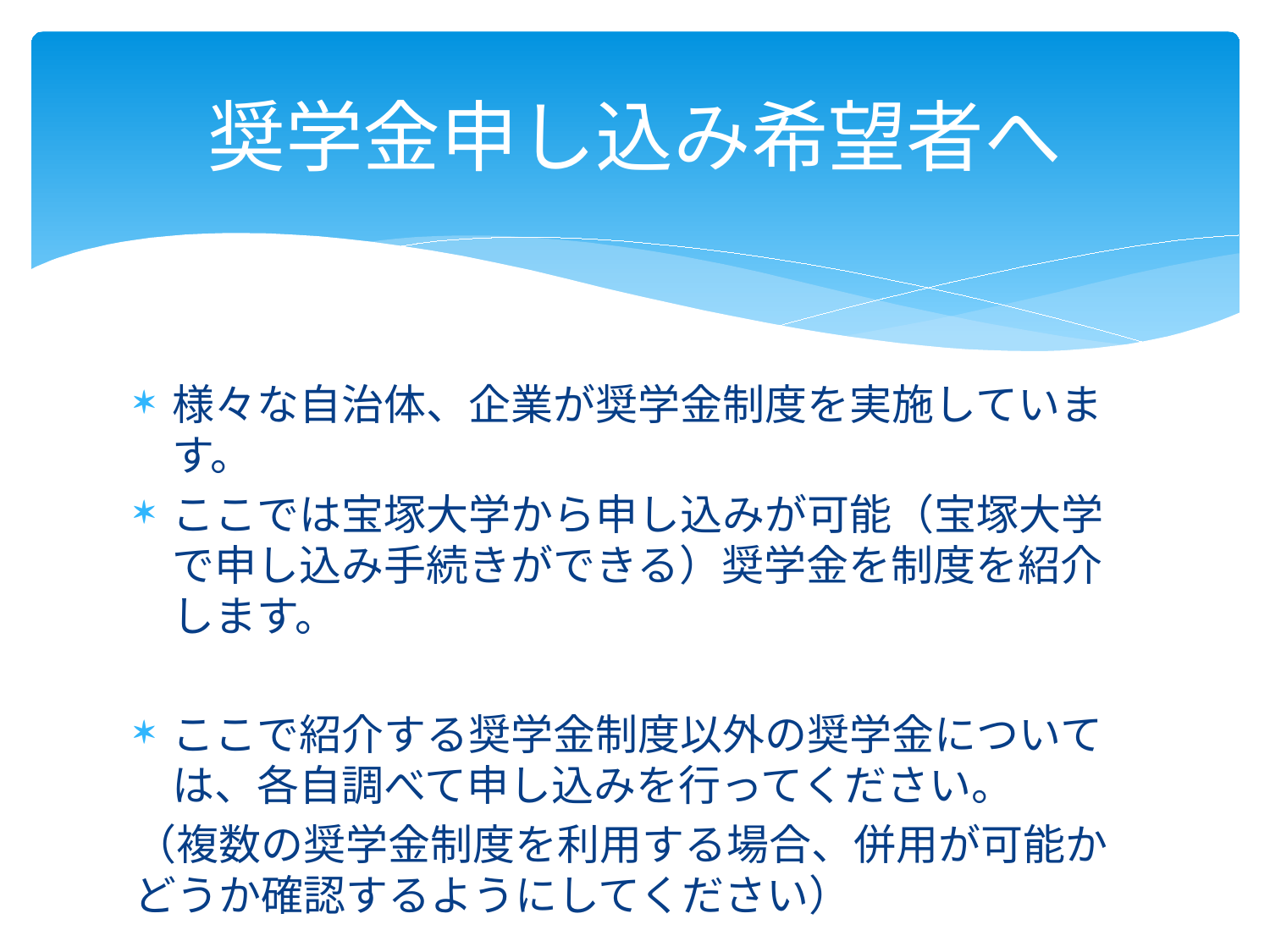

# 奨学金申し込み希望者へ
様々な自治体、企業が奨学金制度を実施しています。
ここでは宝塚大学から申し込みが可能（宝塚大学で申し込み手続きができる）奨学金を制度を紹介します。

ここで紹介する奨学金制度以外の奨学金については、各自調べて申し込みを行ってください。
（複数の奨学金制度を利用する場合、併用が可能かどうか確認するようにしてください）